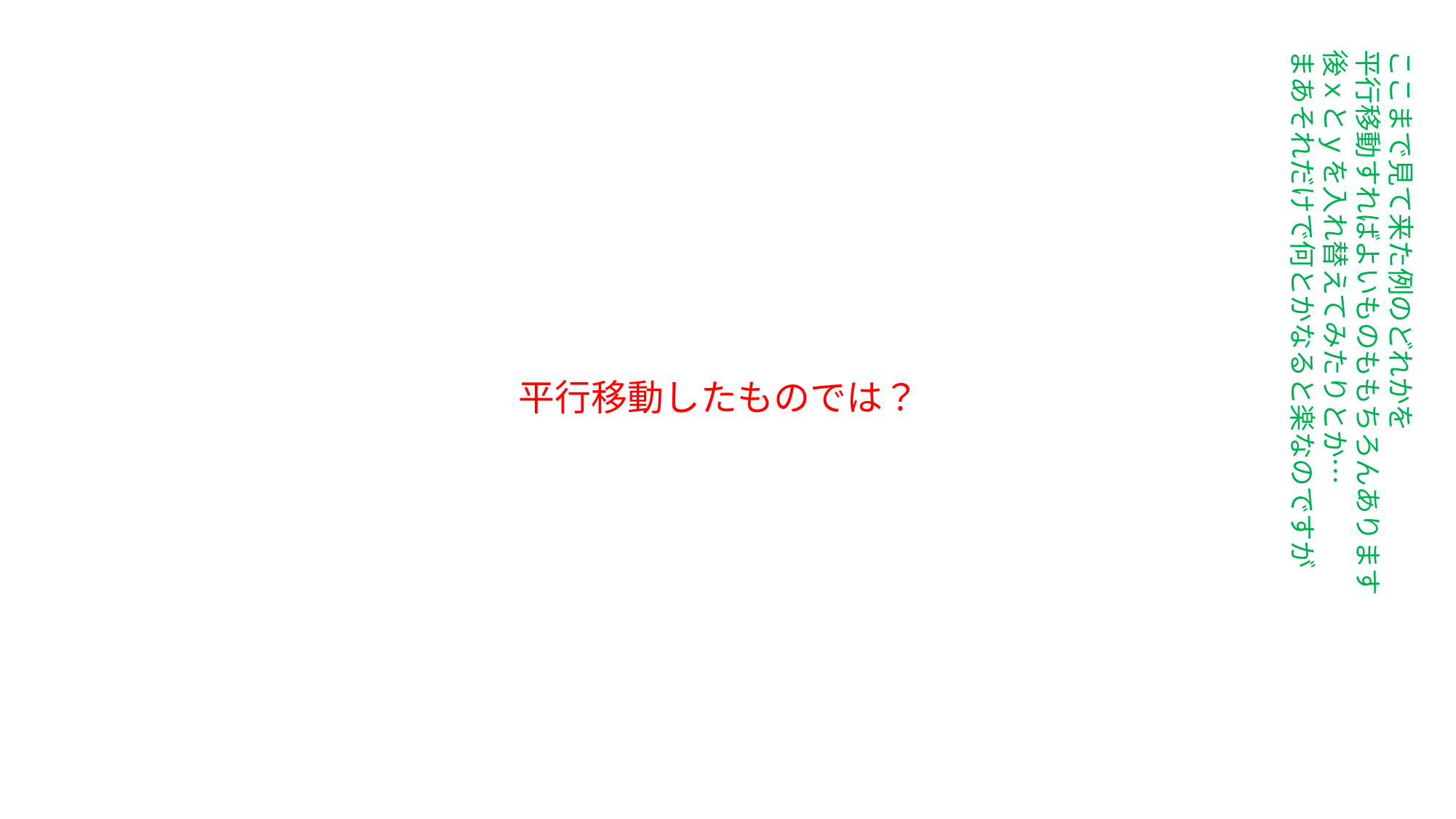

ここまで見て来た例のどれかを
平行移動すればよいものももちろんあります
後ｘとｙを入れ替えてみたりとか…
まあそれだけで何とかなると楽なのですが
平行移動したものでは？